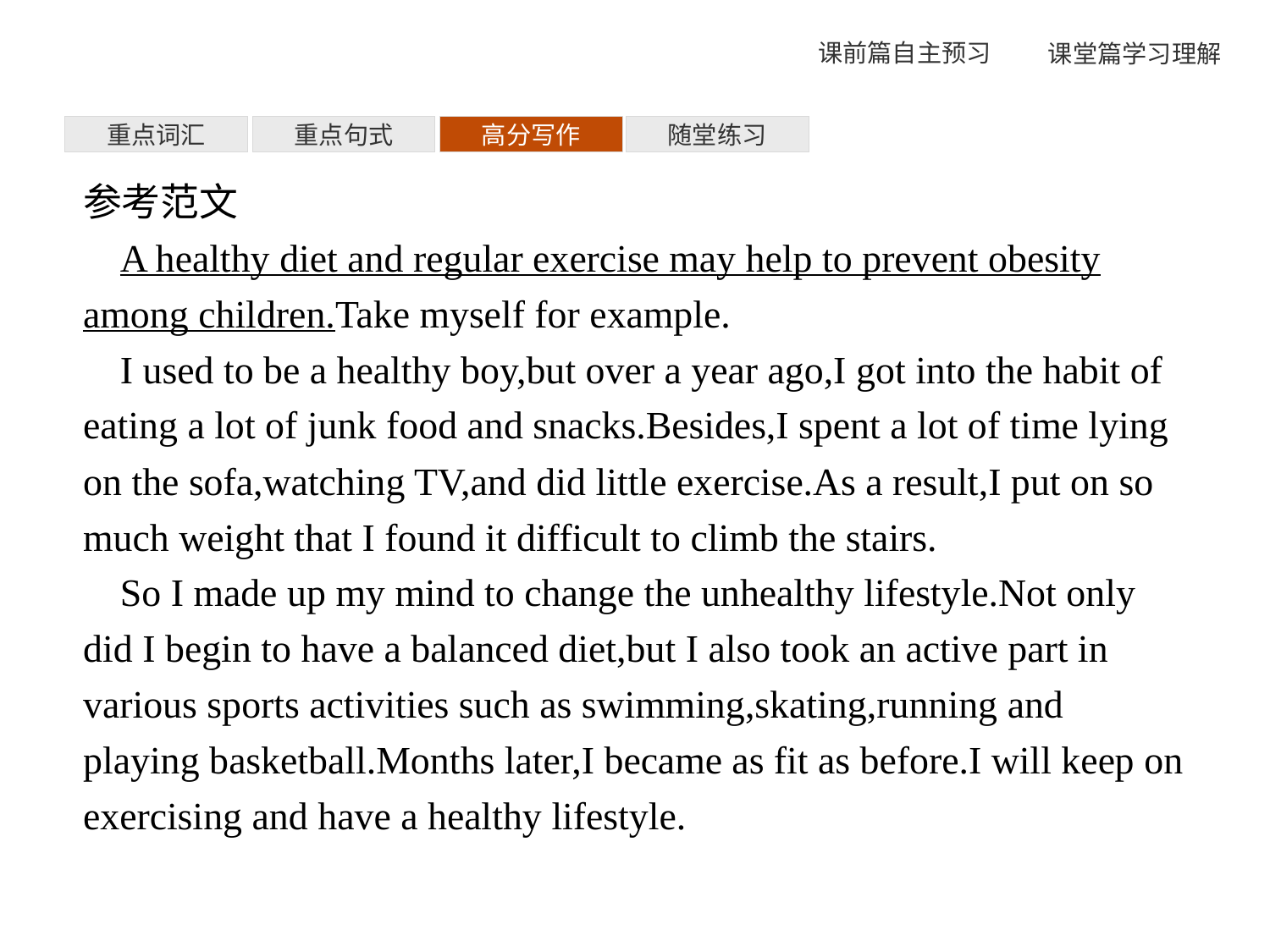

重点词汇
重点句式
高分写作
随堂练习
参考范文
A healthy diet and regular exercise may help to prevent obesity among children.Take myself for example.
I used to be a healthy boy,but over a year ago,I got into the habit of eating a lot of junk food and snacks.Besides,I spent a lot of time lying on the sofa,watching TV,and did little exercise.As a result,I put on so much weight that I found it difficult to climb the stairs.
So I made up my mind to change the unhealthy lifestyle.Not only did I begin to have a balanced diet,but I also took an active part in various sports activities such as swimming,skating,running and playing basketball.Months later,I became as fit as before.I will keep on exercising and have a healthy lifestyle.